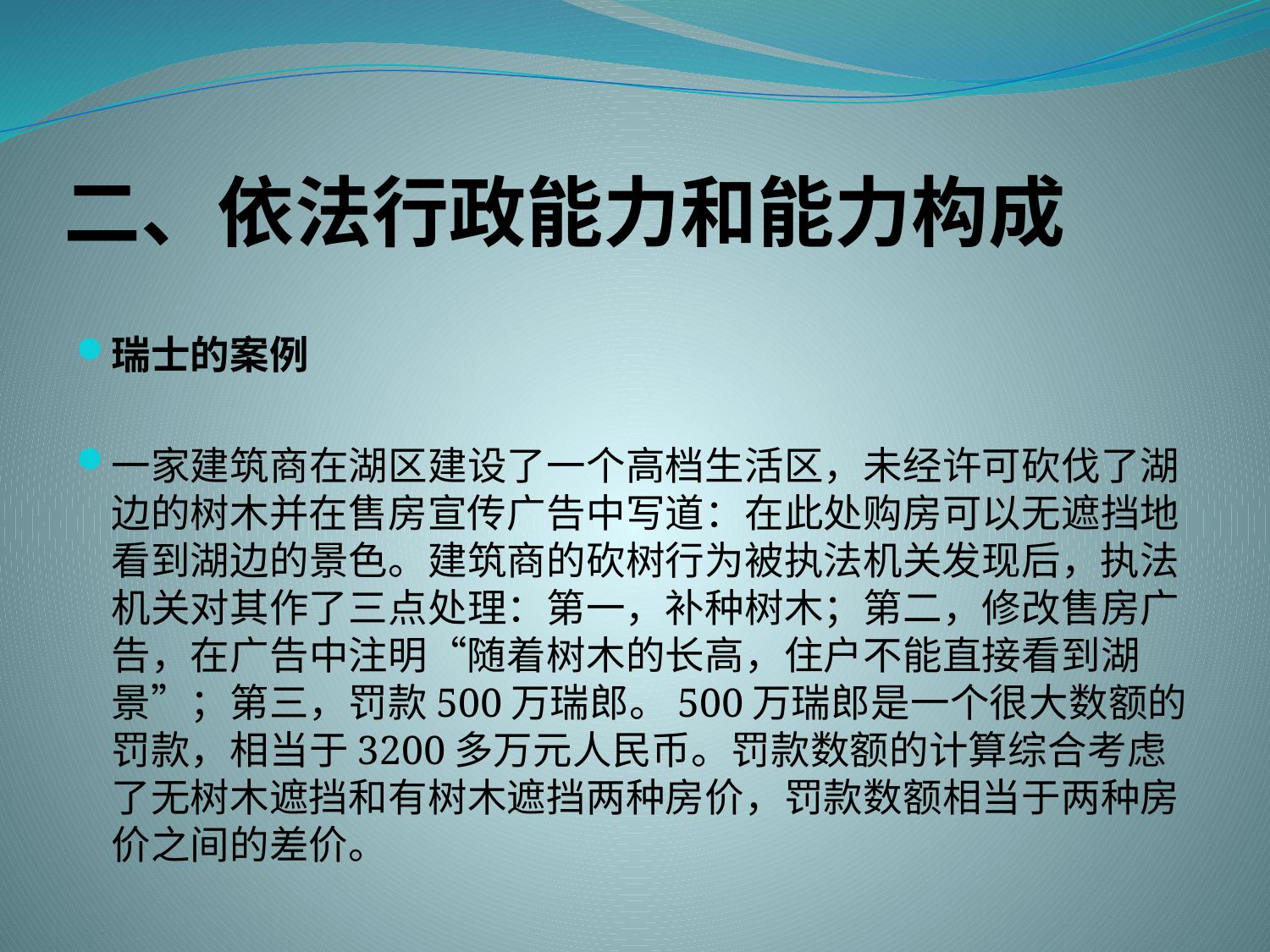

# 二、依法行政能力和能力构成

瑞士的案例

一家建筑商在湖区建设了一个高档生活区，未经许可砍伐了湖边的树木并在售房宣传广告中写道：在此处购房可以无遮挡地看到湖边的景色。建筑商的砍树行为被执法机关发现后，执法机关对其作了三点处理：第一，补种树木；第二，修改售房广告，在广告中注明“随着树木的长高，住户不能直接看到湖景”；第三，罚款500万瑞郎。500万瑞郎是一个很大数额的罚款，相当于3200多万元人民币。罚款数额的计算综合考虑了无树木遮挡和有树木遮挡两种房价，罚款数额相当于两种房价之间的差价。